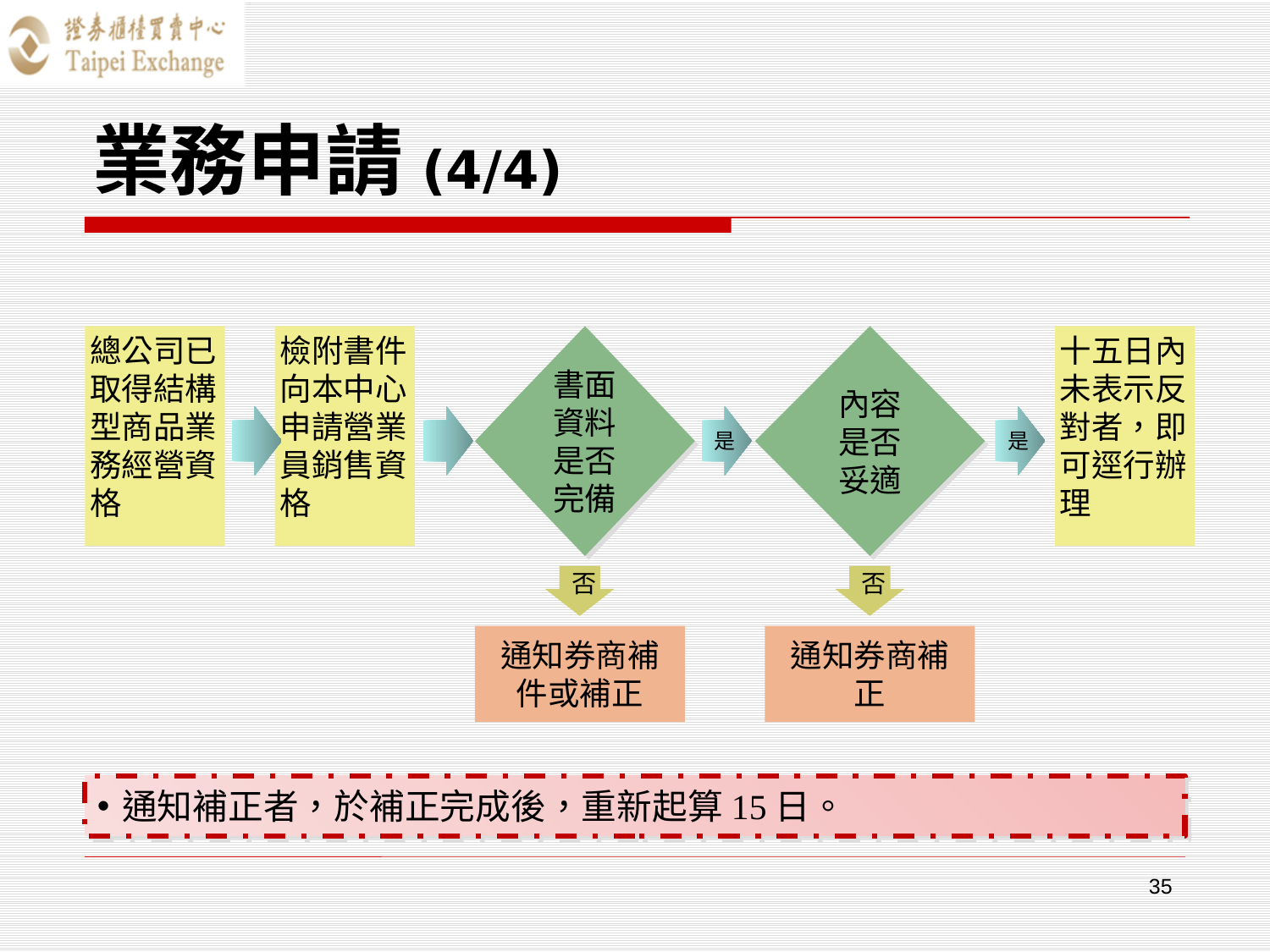

# 業務申請(4/4)
總公司已取得結構型商品業務經營資格
檢附書件向本中心申請營業員銷售資格
書面資料是否完備
內容是否
妥適
十五日內未表示反對者，即可逕行辦理

是
是
否
否
通知券商補件或補正
通知券商補正
通知補正者，於補正完成後，重新起算15日。
35